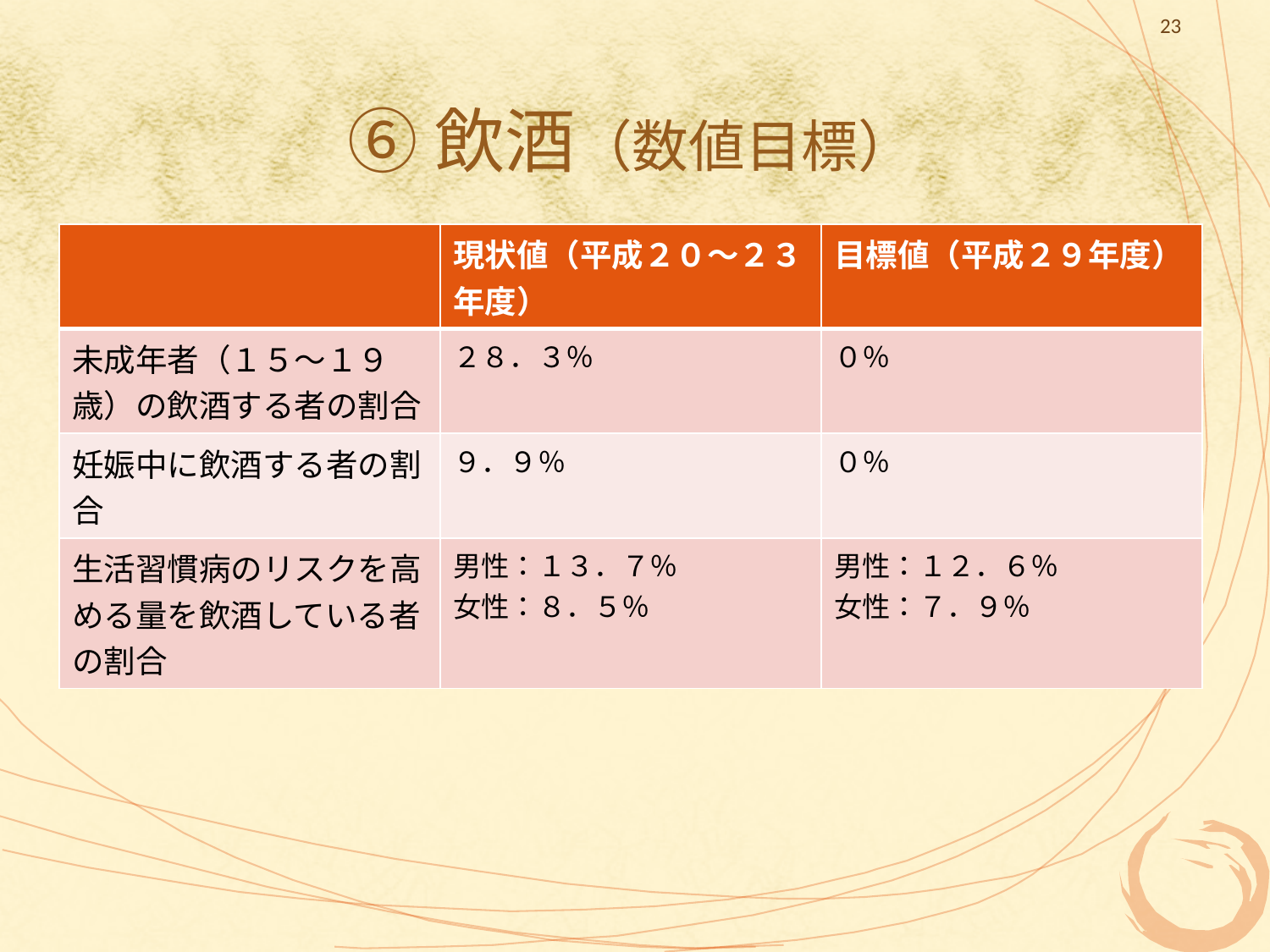

23
# ⑥飲酒（数値目標）
|  | 現状値（平成２０～２３年度） | 目標値（平成２９年度） |
| --- | --- | --- |
| 未成年者（１５～１９歳）の飲酒する者の割合 | ２８．３％ | ０％ |
| 妊娠中に飲酒する者の割合 | ９．９％ | ０％ |
| 生活習慣病のリスクを高める量を飲酒している者の割合 | 男性：１３．７％ 女性：８．５％ | 男性：１２．６％ 女性：７．９％ |